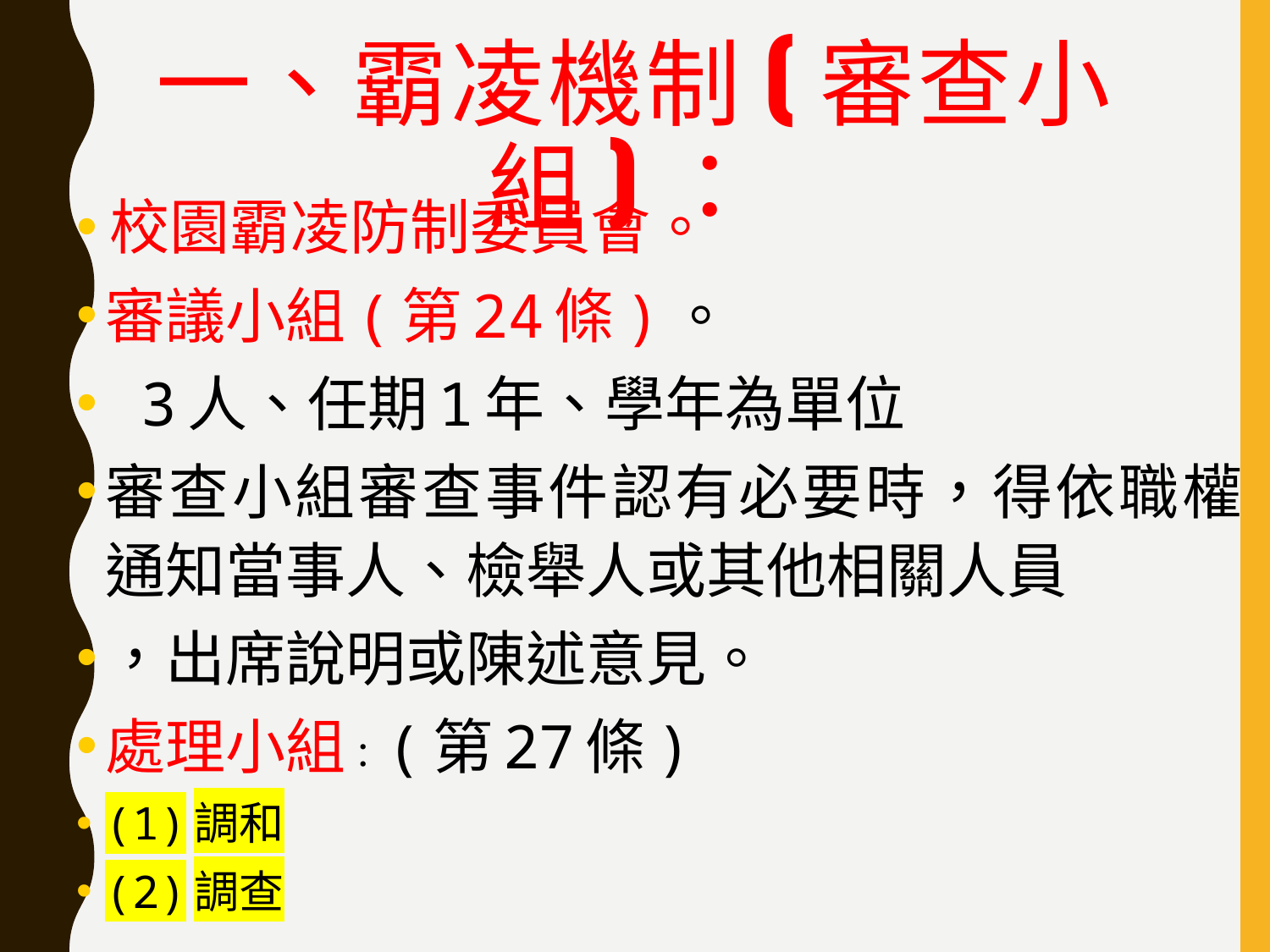

# 一、霸凌機制(審查小組)：
校園霸凌防制委員會。
審議小組(第24條)。
 3人、任期1年、學年為單位
審查小組審查事件認有必要時，得依職權通知當事人、檢舉人或其他相關人員
，出席說明或陳述意見。
處理小組：(第27條)
(1)調和
(2)調查